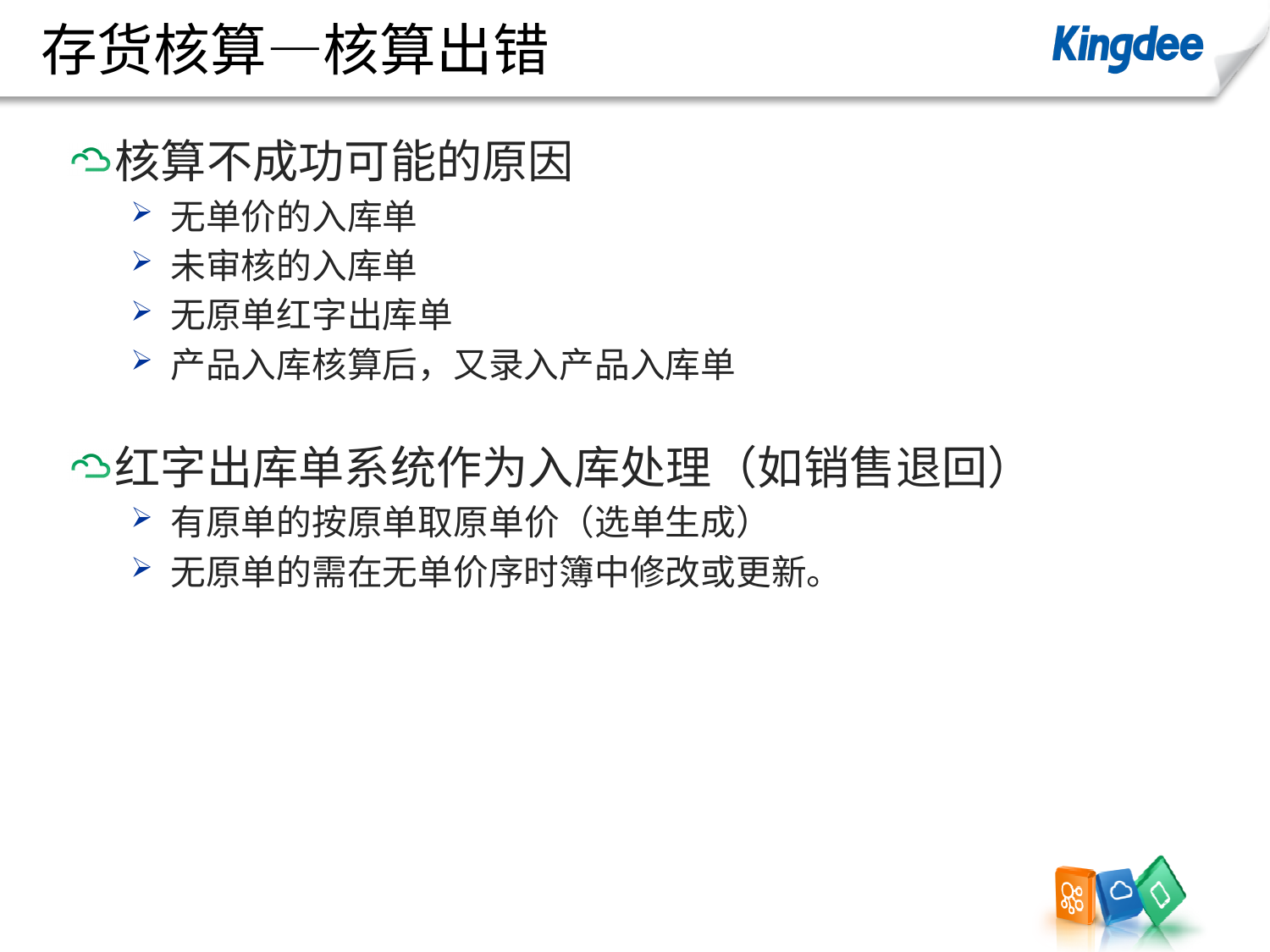

# 存货核算—核算出错
核算不成功可能的原因
无单价的入库单
未审核的入库单
无原单红字出库单
产品入库核算后，又录入产品入库单

红字出库单系统作为入库处理（如销售退回）
有原单的按原单取原单价（选单生成）
无原单的需在无单价序时簿中修改或更新。